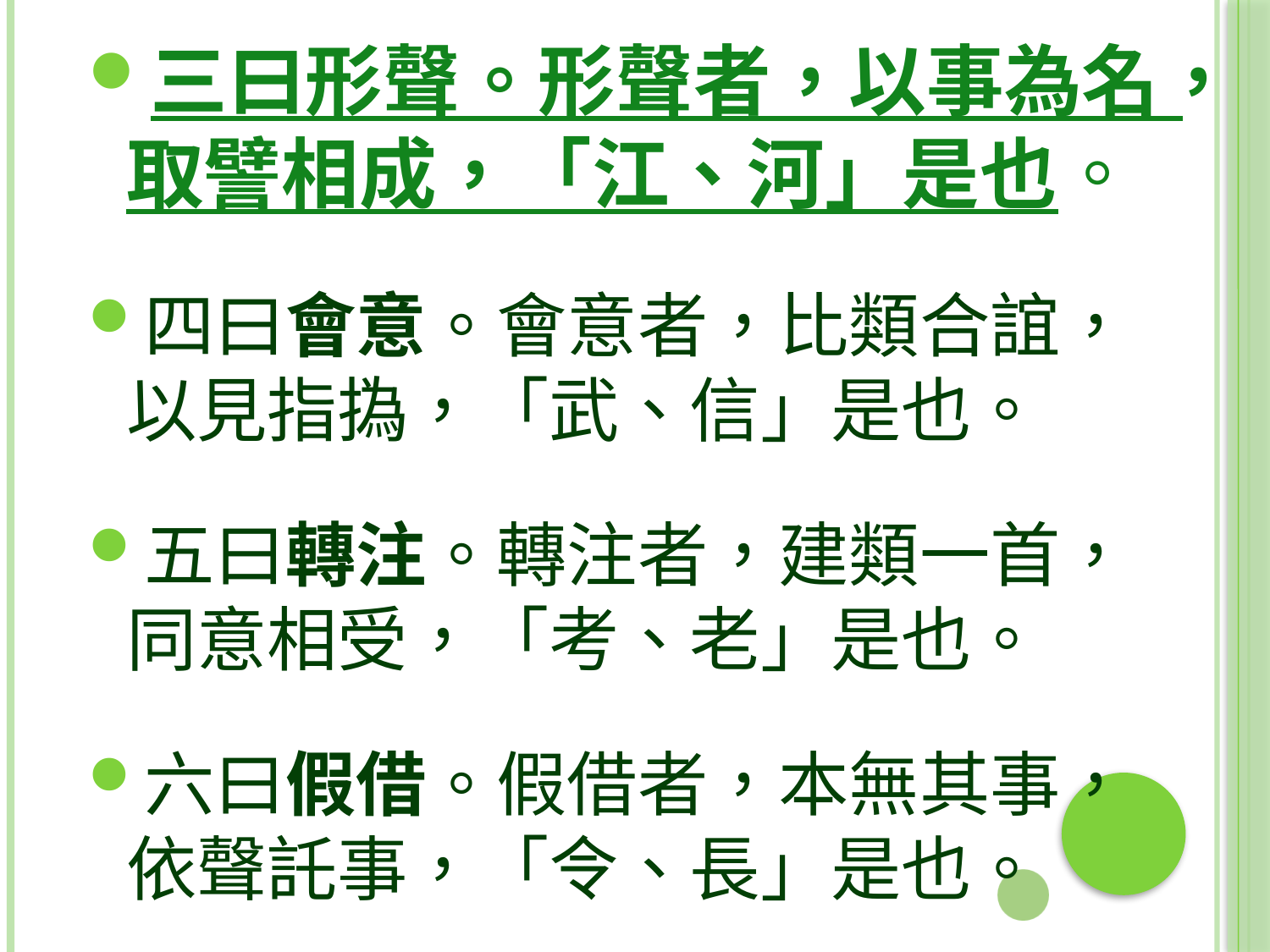

三曰形聲。形聲者，以事為名，取譬相成，「江、河」是也。

四曰會意。會意者，比類合誼，以見指撝，「武、信」是也。

五曰轉注。轉注者，建類一首，同意相受，「考、老」是也。

六曰假借。假借者，本無其事，依聲託事，「令、長」是也。